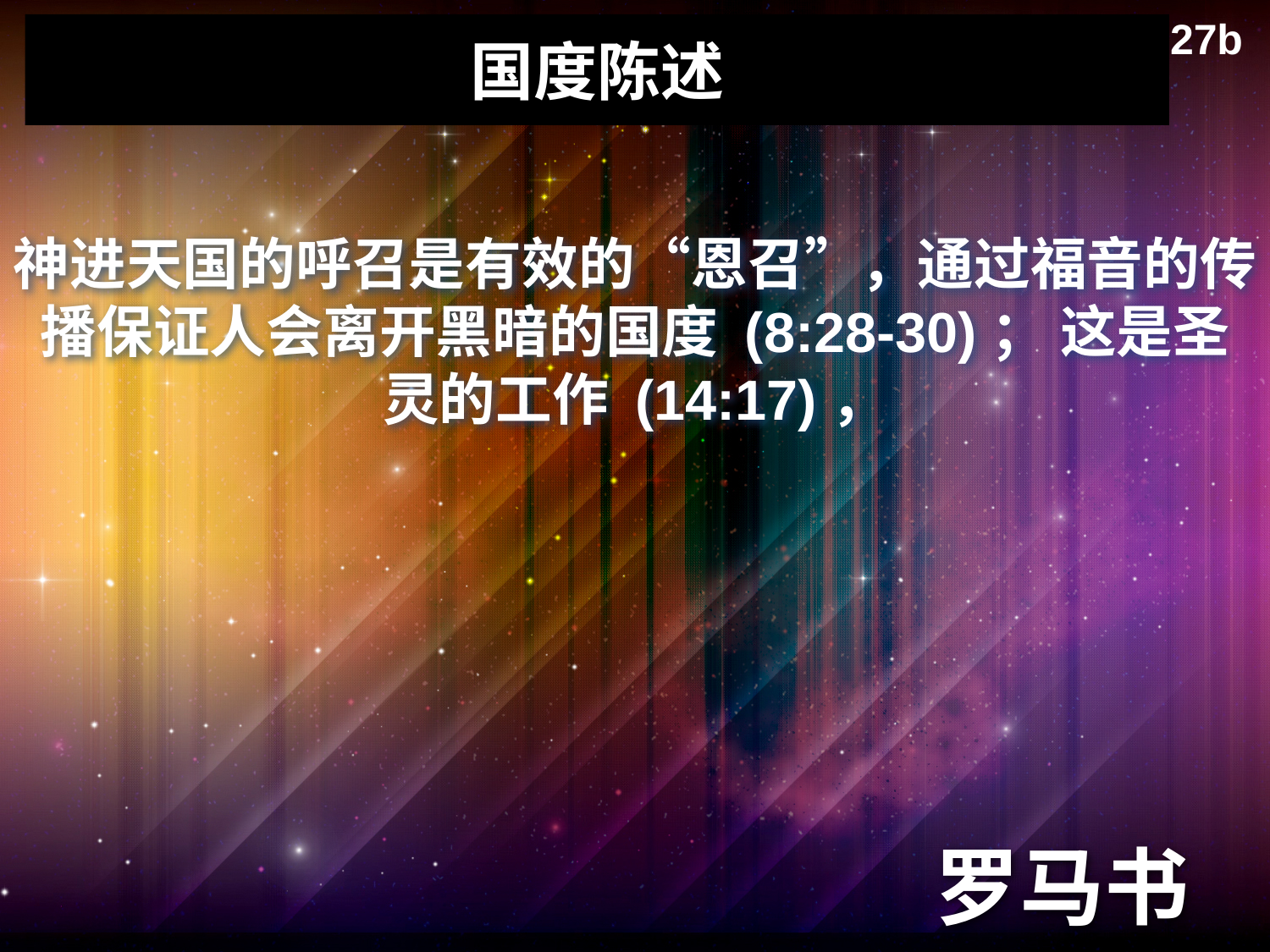

27b
# 国度陈述

神进天国的呼召是有效的“恩召”，通过福音的传播保证人会离开黑暗的国度 (8:28-30)； 这是圣灵的工作 (14:17)，
罗马书